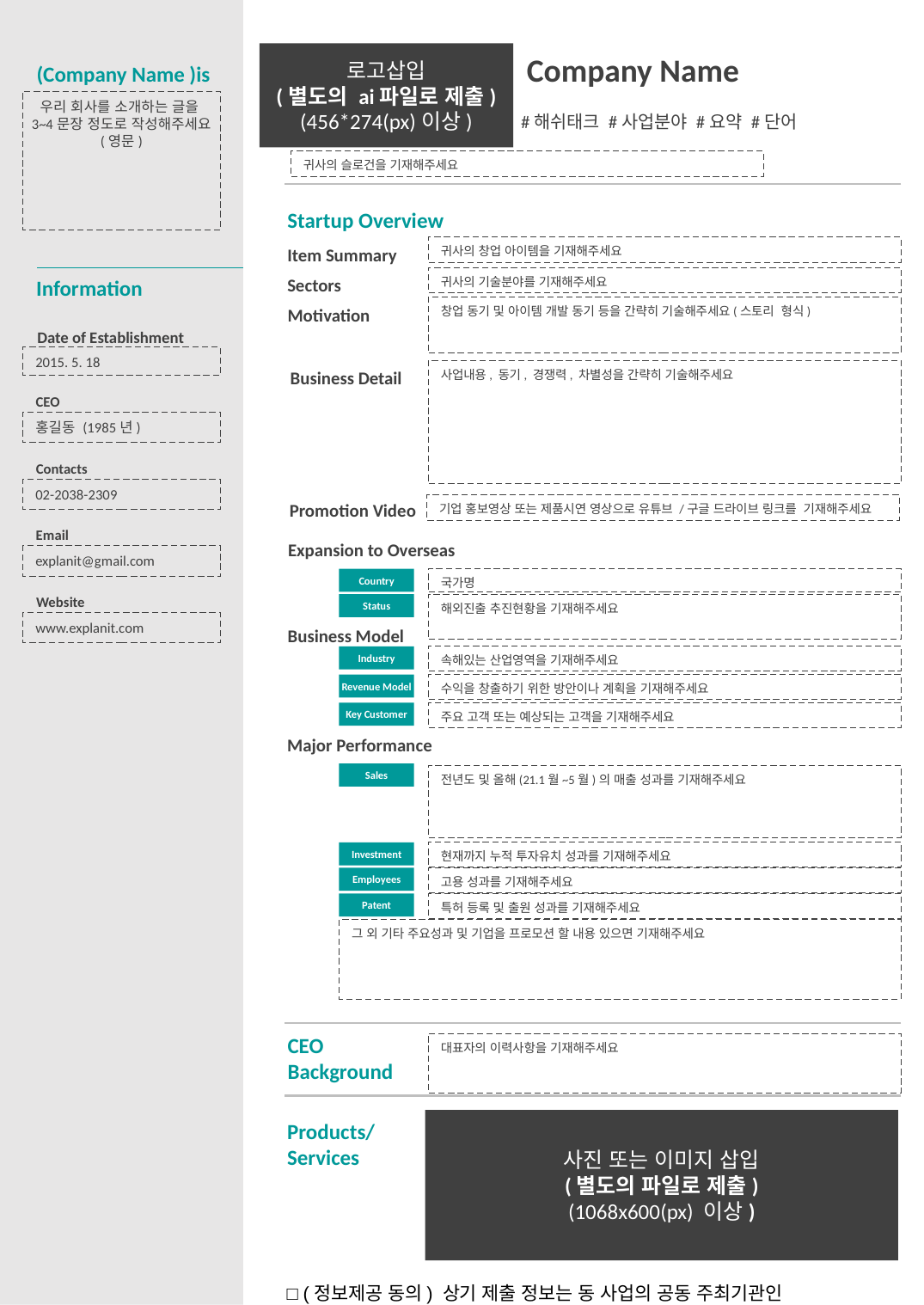

로고삽입
(별도의 ai파일로 제출)
(456*274(px)이상)
Company Name
(Company Name )is
우리 회사를 소개하는 글을
3~4문장 정도로 작성해주세요
(영문)

#해쉬태크 #사업분야 #요약 #단어
귀사의 슬로건을 기재해주세요

Startup Overview
Item Summary
귀사의 창업 아이템을 기재해주세요
Sectors
귀사의 기술분야를 기재해주세요
Information
창업 동기 및 아이템 개발 동기 등을 간략히 기술해주세요(스토리  형식)
Motivation
Date of Establishment
2015. 5. 18
Business Detail
사업내용, 동기, 경쟁력, 차별성을 간략히 기술해주세요
CEO
홍길동 (1985년)
Contacts
02-2038-2309
Promotion Video
기업 홍보영상 또는 제품시연 영상으로 유튜브 /구글 드라이브 링크를  기재해주세요
Email
Expansion to Overseas
explanit@gmail.com
Country
국가명
Website
Status
해외진출 추진현황을 기재해주세요

www.explanit.com
Business Model
Industry
속해있는 산업영역을 기재해주세요
Revenue Model
수익을 창출하기 위한 방안이나 계획을 기재해주세요
Key Customer
주요 고객 또는 예상되는 고객을 기재해주세요
Major Performance
Sales
전년도 및 올해(21.1월~5월)의 매출 성과를 기재해주세요
Investment
현재까지 누적 투자유치 성과를 기재해주세요
Employees
고용 성과를 기재해주세요
Patent
특허 등록 및 출원 성과를 기재해주세요
그 외 기타 주요성과 및 기업을 프로모션 할 내용 있으면 기재해주세요
CEO
Background
대표자의 이력사항을 기재해주세요
사진 또는 이미지 삽입
(별도의 파일로 제출)
(1068x600(px) 이상)
Products/
Services
□ (정보제공 동의) 상기 제출 정보는 동 사업의 공동 주최기관인 한국무역협회에 제공하고, 향후 관련사업 안내/홍보에 이용하는데 동의합니다.